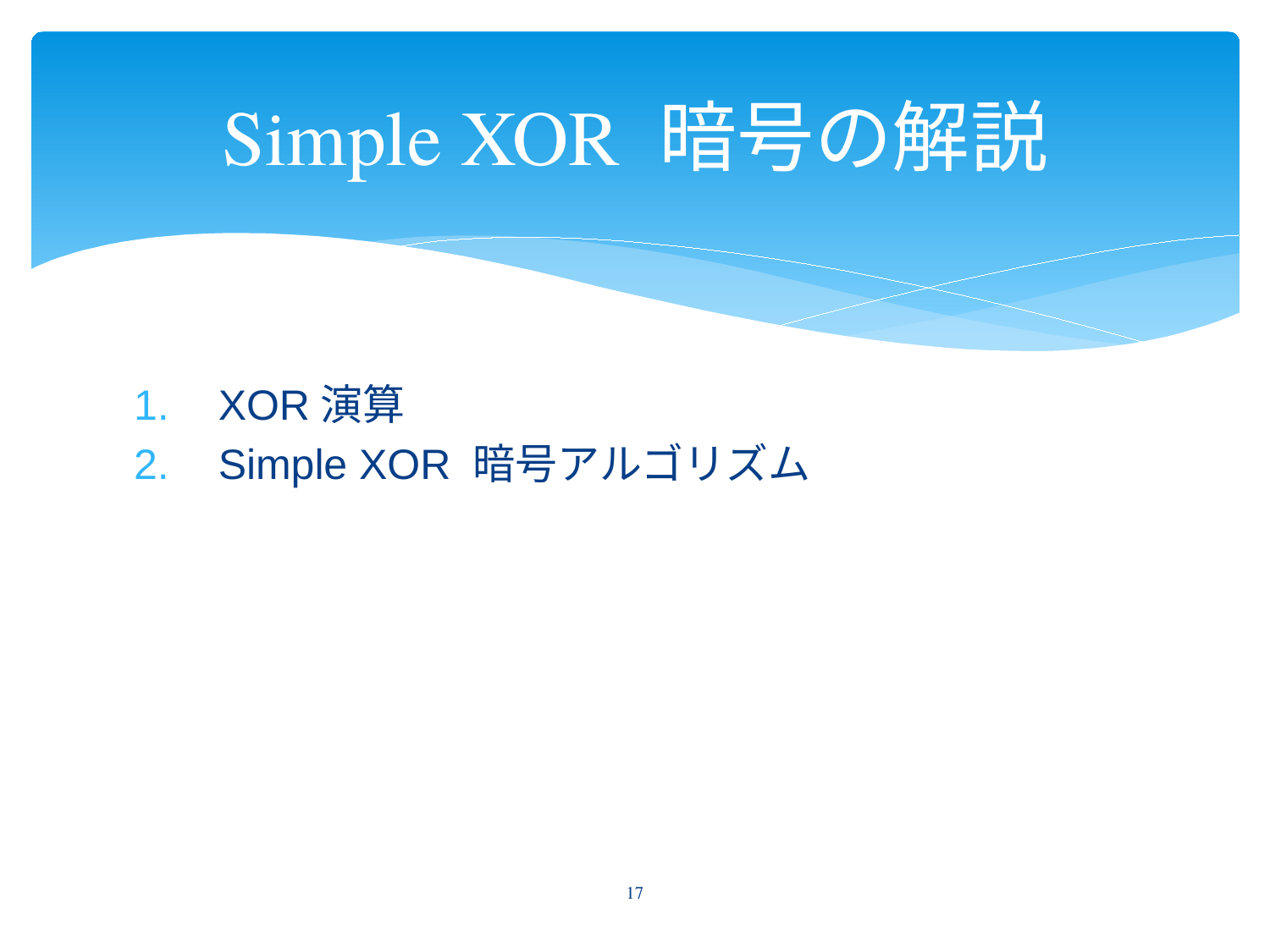

# Simple XOR 暗号の解説
XOR演算
Simple XOR 暗号アルゴリズム
17